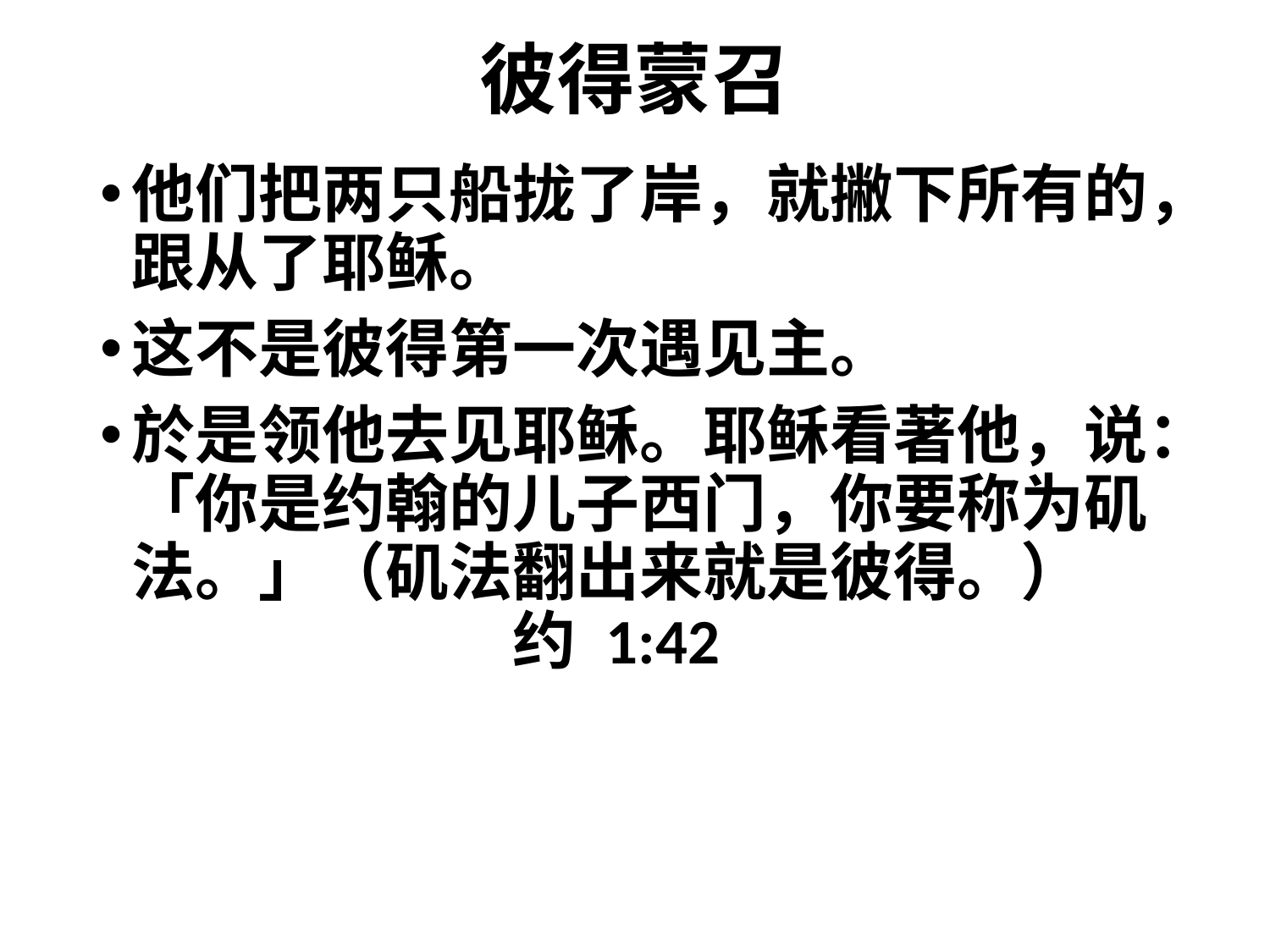

# 彼得蒙召
他们把两只船拢了岸，就撇下所有的，跟从了耶稣。
这不是彼得第一次遇见主。
於是领他去见耶稣。耶稣看著他，说：「你是约翰的儿子西门，你要称为矶法。」（矶法翻出来就是彼得。）				约 1:42